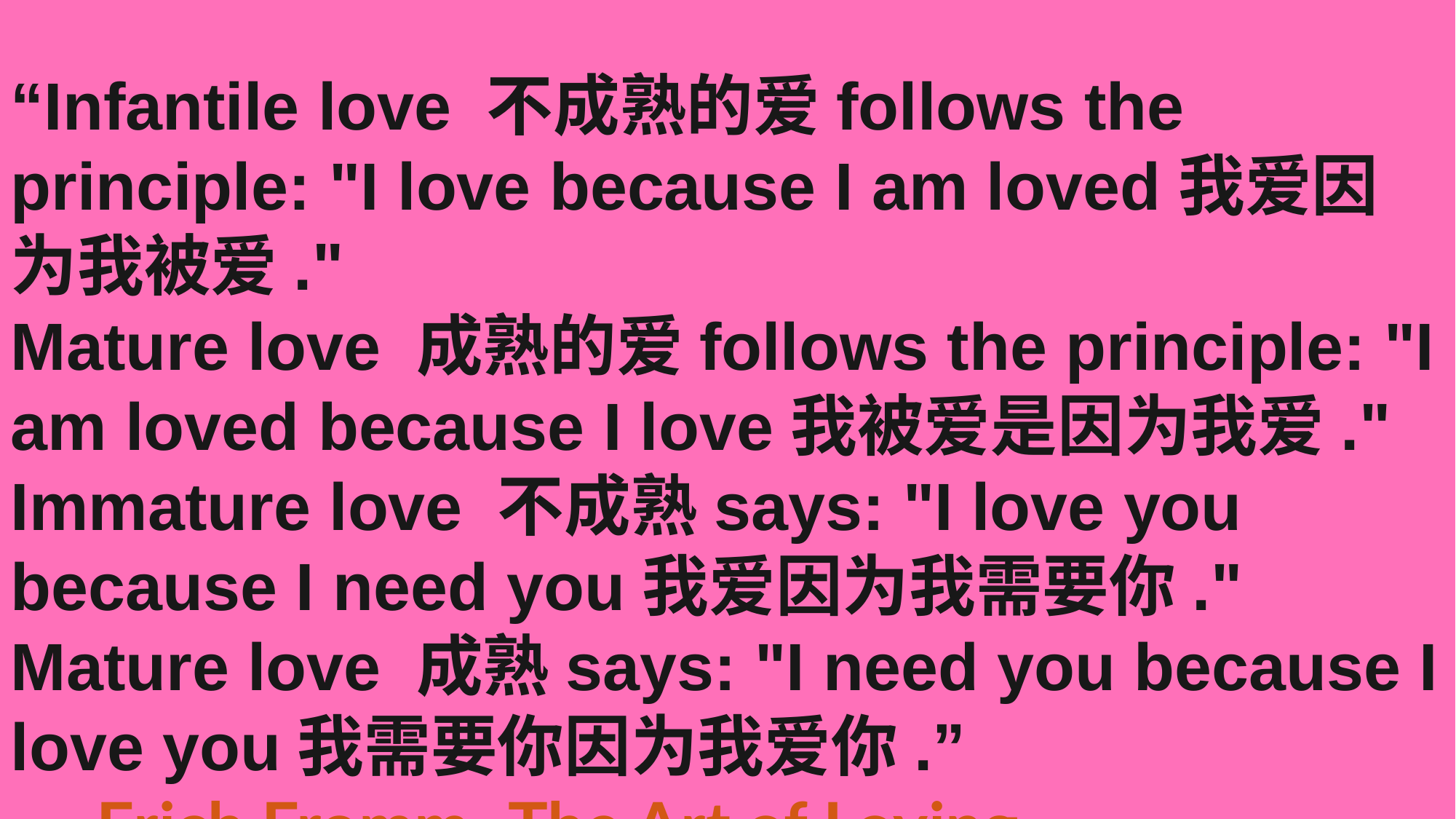

“Infantile love 不成熟的爱follows the principle: "I love because I am loved我爱因为我被爱." 
Mature love 成熟的爱follows the principle: "I am loved because I love我被爱是因为我爱." 
Immature love 不成熟says: "I love you because I need you我爱因为我需要你." 
Mature love 成熟says: "I need you because I love you我需要你因为我爱你.” 
― Erich Fromm, The Art of Loving